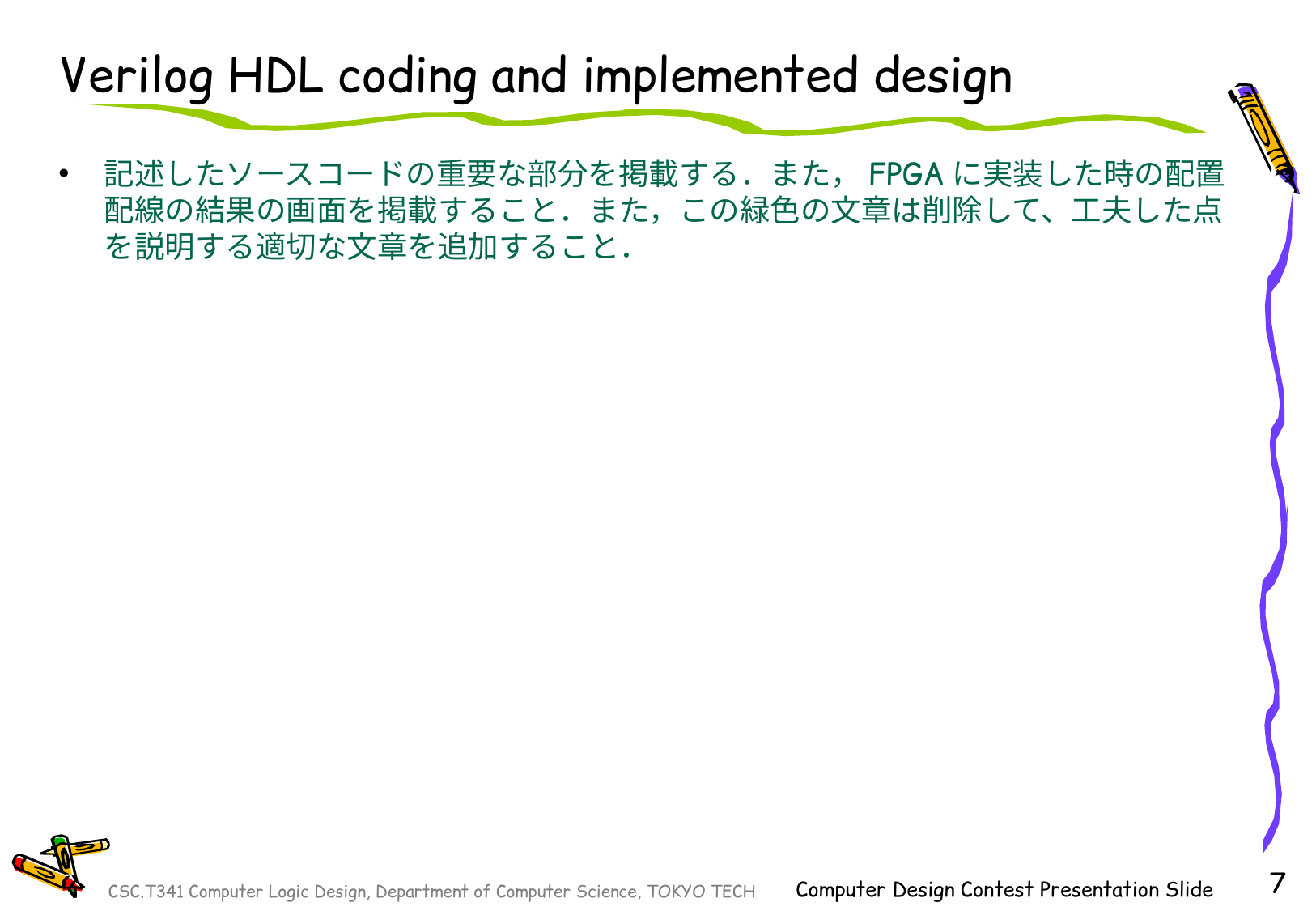

# Verilog HDL coding and implemented design
記述したソースコードの重要な部分を掲載する．また，FPGAに実装した時の配置配線の結果の画面を掲載すること．また，この緑色の文章は削除して、工夫した点を説明する適切な文章を追加すること．

7
Computer Design Contest Presentation Slide